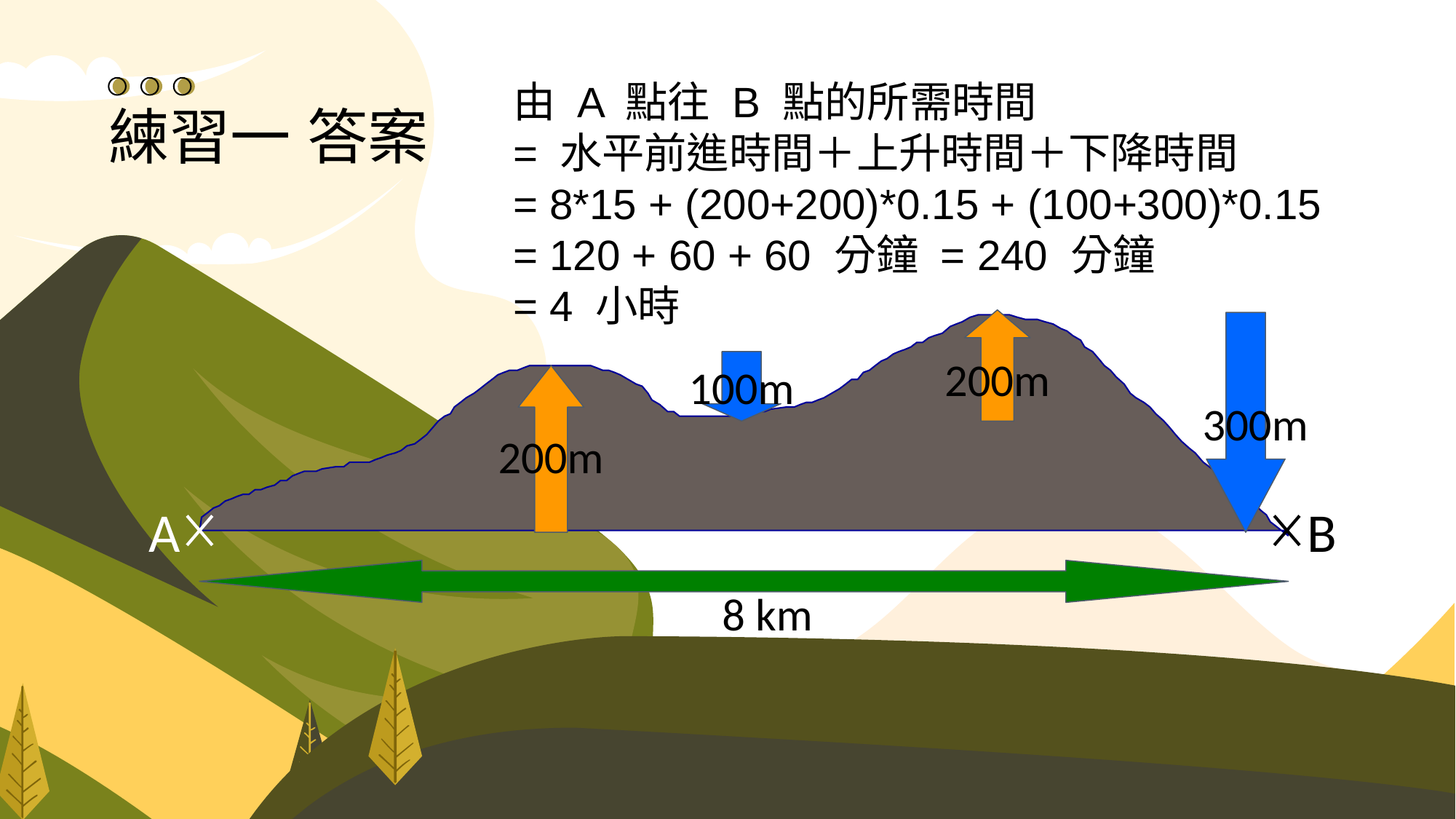

由 A 點往 B 點的所需時間
= 水平前進時間＋上升時間＋下降時間
= 8*15 + (200+200)*0.15 + (100+300)*0.15
= 120 + 60 + 60 分鐘 = 240 分鐘
= 4 小時

練習一 答案

200m

100m

300m
200m
A
B

8 km